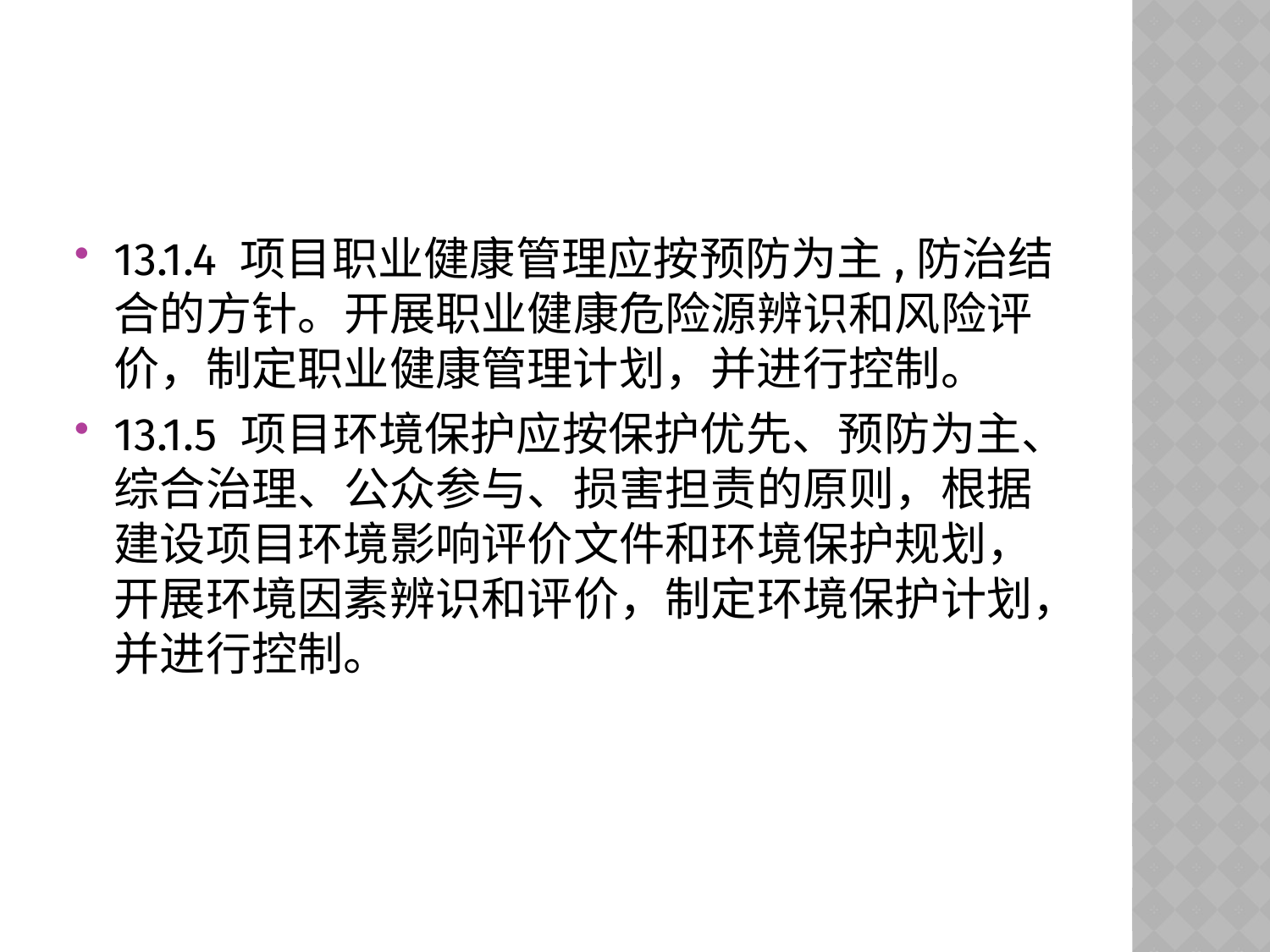

#
13.1.4 项目职业健康管理应按预防为主,防治结合的方针。开展职业健康危险源辨识和风险评价，制定职业健康管理计划，并进行控制。
13.1.5 项目环境保护应按保护优先、预防为主、综合治理、公众参与、损害担责的原则，根据建设项目环境影响评价文件和环境保护规划，开展环境因素辨识和评价，制定环境保护计划，并进行控制。